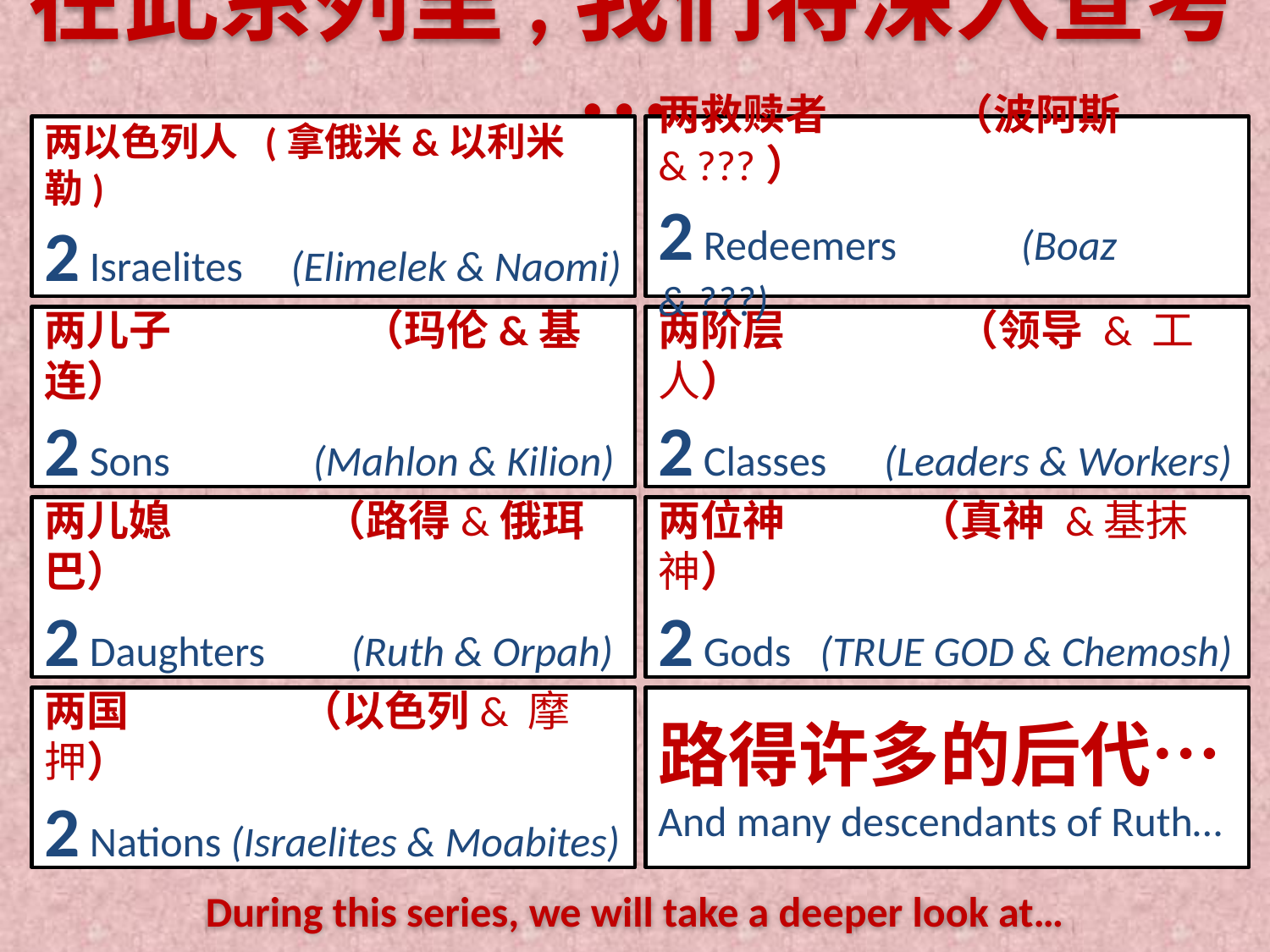

在此系列里,我们将深入查考…
两以色列人  (拿俄米&以利米勒)
2 Israelites     (Elimelek & Naomi)
两救赎者             （波阿斯& ???）
2 Redeemers             (Boaz & ???)
两儿子                    （玛伦&基连）
2 Sons               (Mahlon & Kilion)
两阶层                  （领导 & 工人）
2 Classes      (Leaders & Workers)
两儿媳                （路得&俄珥巴）
2 Daughters         (Ruth & Orpah)
两位神              （真神 &基抹神）
2 Gods   (TRUE GOD & Chemosh)
两国                  （以色列& 摩押）
2 Nations (Israelites & Moabites)
路得许多的后代…
And many descendants of Ruth…
During this series, we will take a deeper look at…